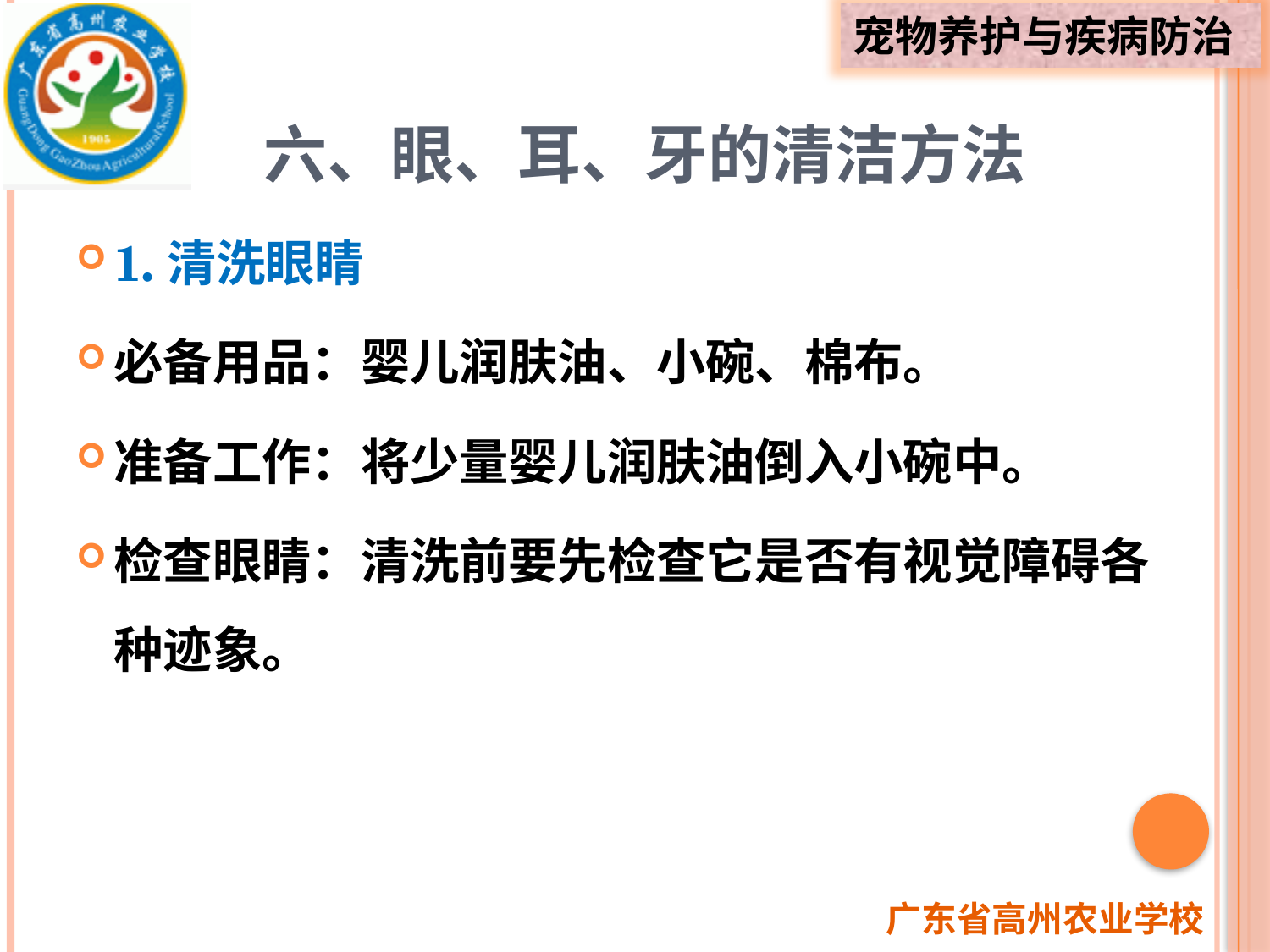

# 六、眼、耳、牙的清洁方法
1.清洗眼睛
必备用品：婴儿润肤油、小碗、棉布。
准备工作：将少量婴儿润肤油倒入小碗中。
检查眼睛：清洗前要先检查它是否有视觉障碍各种迹象。